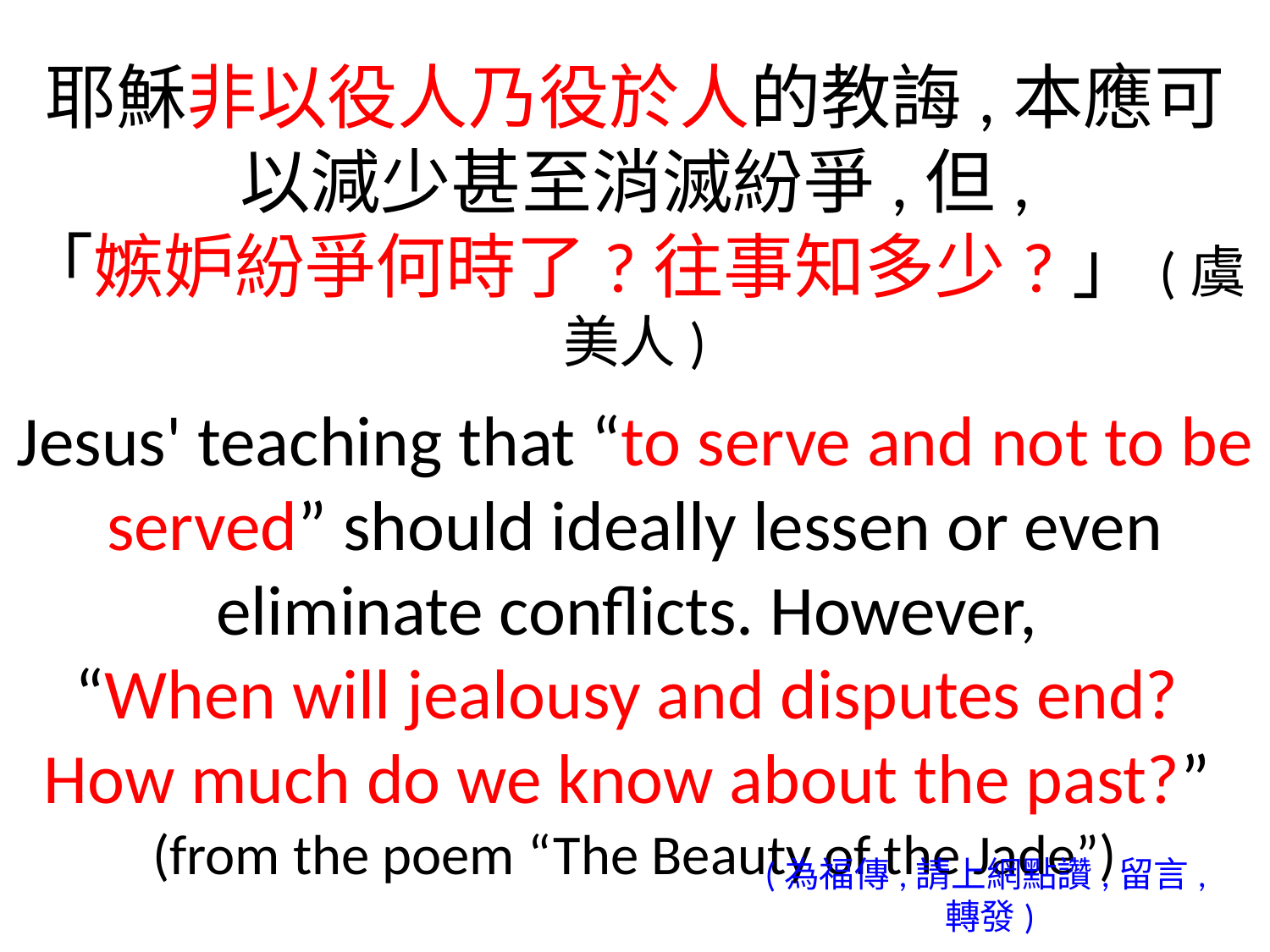

耶穌非以役人乃役於人的教誨,本應可以減少甚至消滅紛爭,但,
「嫉妒紛爭何時了?往事知多少?」(虞美人)
Jesus' teaching that “to serve and not to be served” should ideally lessen or even eliminate conflicts. However,
“When will jealousy and disputes end?
How much do we know about the past?”
(from the poem “The Beauty of the Jade”)
(為福傳,請上網點讚,留言,轉發)